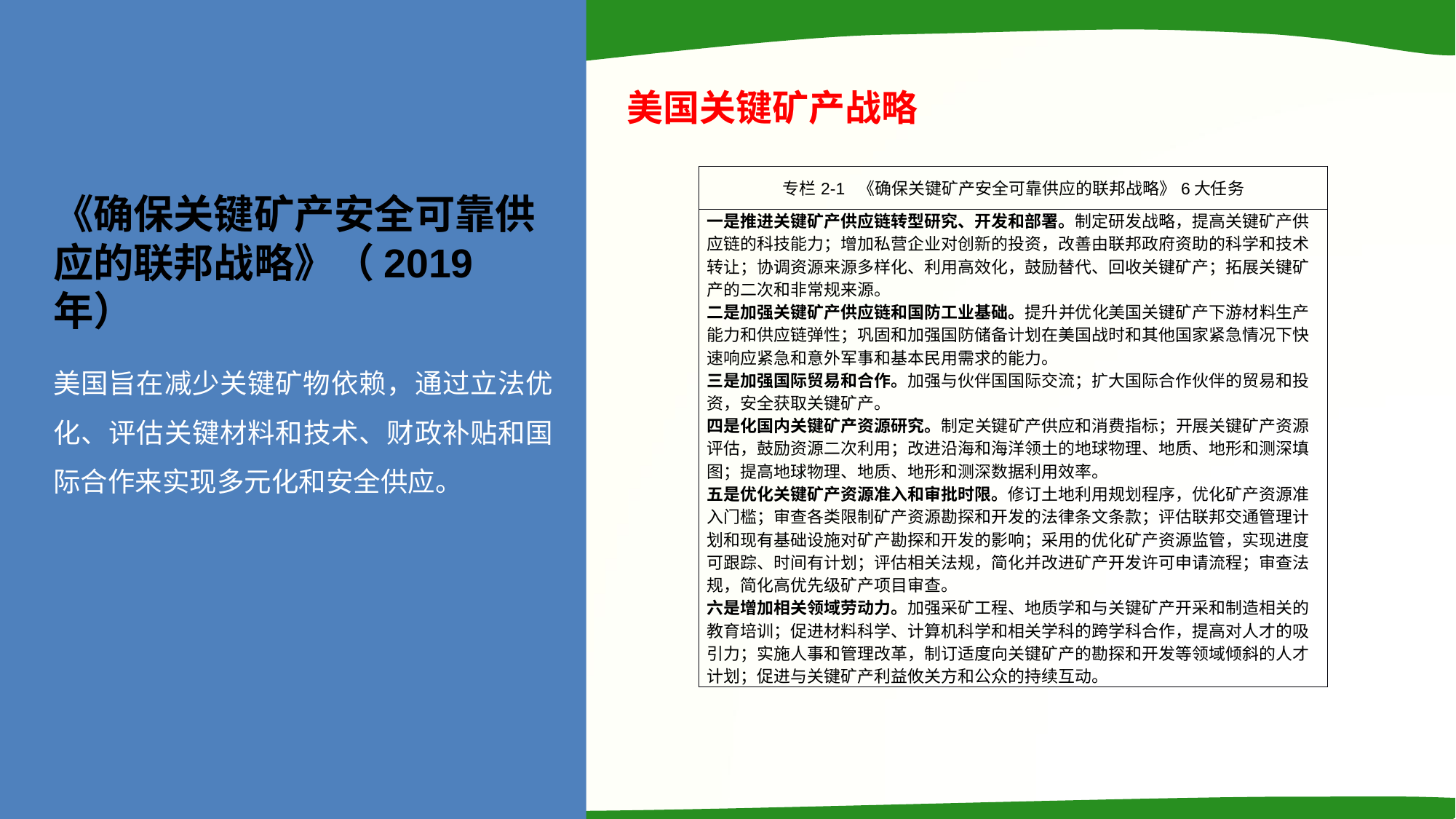

美国关键矿产战略
| 专栏2-1 《确保关键矿产安全可靠供应的联邦战略》6大任务 |
| --- |
| 一是推进关键矿产供应链转型研究、开发和部署。制定研发战略，提高关键矿产供应链的科技能力；增加私营企业对创新的投资，改善由联邦政府资助的科学和技术转让；协调资源来源多样化、利用高效化，鼓励替代、回收关键矿产；拓展关键矿产的二次和非常规来源。 二是加强关键矿产供应链和国防工业基础。提升并优化美国关键矿产下游材料生产能力和供应链弹性；巩固和加强国防储备计划在美国战时和其他国家紧急情况下快速响应紧急和意外军事和基本民用需求的能力。 三是加强国际贸易和合作。加强与伙伴国国际交流；扩大国际合作伙伴的贸易和投资，安全获取关键矿产。 四是化国内关键矿产资源研究。制定关键矿产供应和消费指标；开展关键矿产资源评估，鼓励资源二次利用；改进沿海和海洋领土的地球物理、地质、地形和测深填图；提高地球物理、地质、地形和测深数据利用效率。 五是优化关键矿产资源准入和审批时限。修订土地利用规划程序，优化矿产资源准入门槛；审查各类限制矿产资源勘探和开发的法律条文条款；评估联邦交通管理计划和现有基础设施对矿产勘探和开发的影响；采用的优化矿产资源监管，实现进度可跟踪、时间有计划；评估相关法规，简化并改进矿产开发许可申请流程；审查法规，简化高优先级矿产项目审查。 六是增加相关领域劳动力。加强采矿工程、地质学和与关键矿产开采和制造相关的教育培训；促进材料科学、计算机科学和相关学科的跨学科合作，提高对人才的吸引力；实施人事和管理改革，制订适度向关键矿产的勘探和开发等领域倾斜的人才计划；促进与关键矿产利益攸关方和公众的持续互动。 |
《确保关键矿产安全可靠供应的联邦战略》（2019年）
美国旨在减少关键矿物依赖，通过立法优化、评估关键材料和技术、财政补贴和国际合作来实现多元化和安全供应。